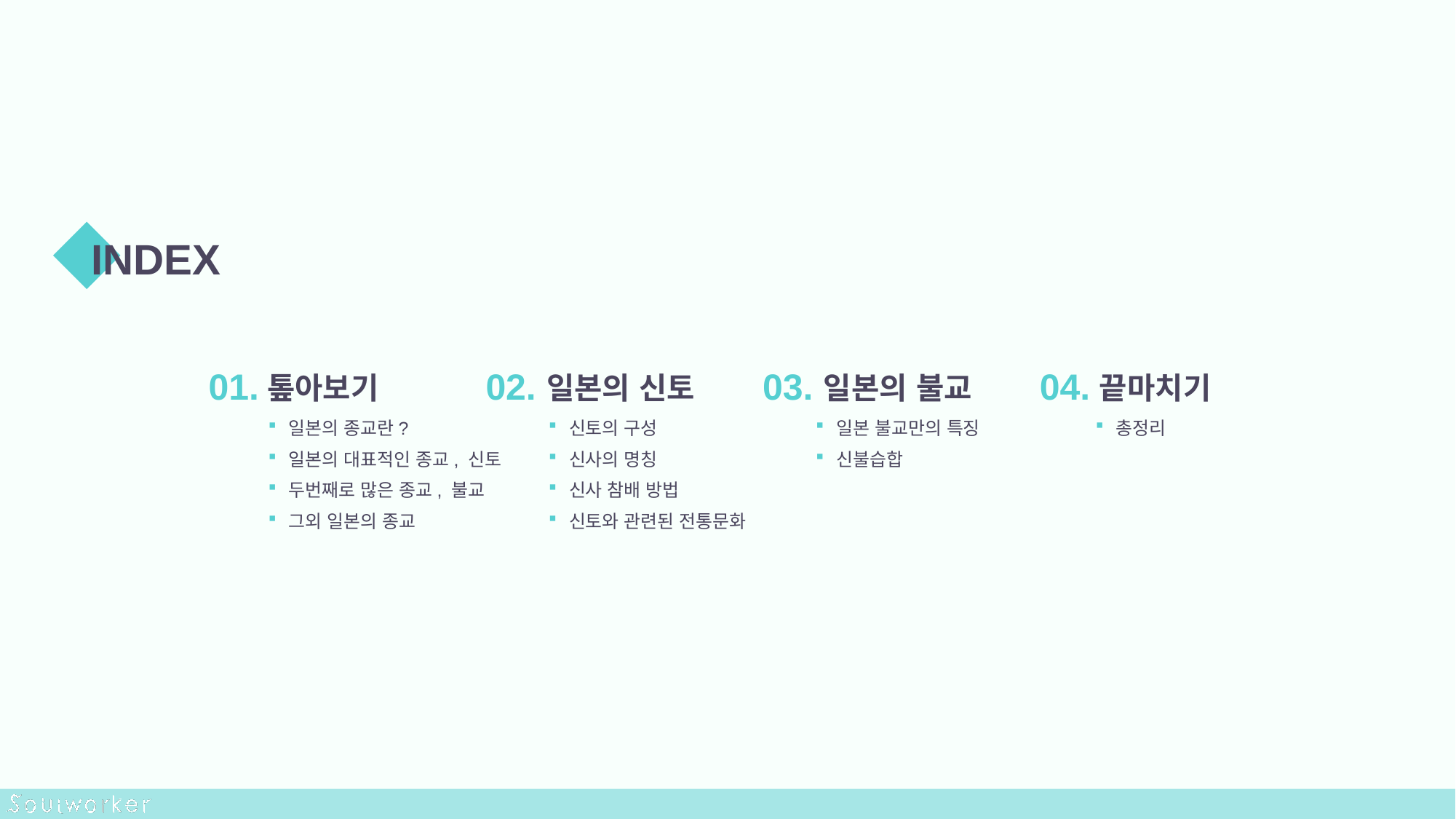

INDEX
01.
02.
03.
04.
톺아보기
일본의 신토
일본의 불교
끝마치기
일본의 종교란?
일본의 대표적인 종교, 신토
두번째로 많은 종교, 불교
그외 일본의 종교
신토의 구성
신사의 명칭
신사 참배 방법
신토와 관련된 전통문화
일본 불교만의 특징
신불습합
총정리